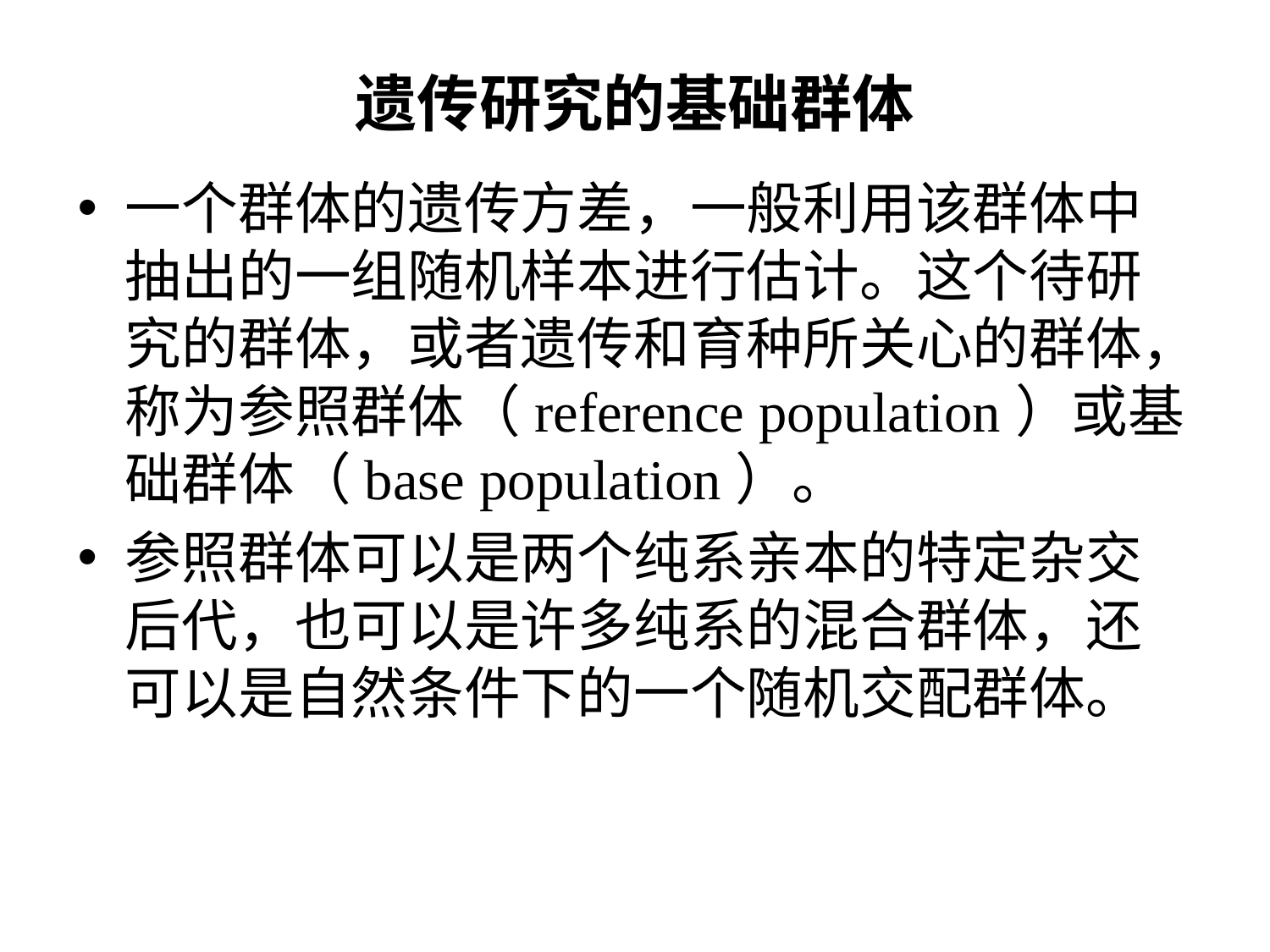

# 遗传研究的基础群体
一个群体的遗传方差，一般利用该群体中抽出的一组随机样本进行估计。这个待研究的群体，或者遗传和育种所关心的群体，称为参照群体（reference population）或基础群体（base population）。
参照群体可以是两个纯系亲本的特定杂交后代，也可以是许多纯系的混合群体，还可以是自然条件下的一个随机交配群体。